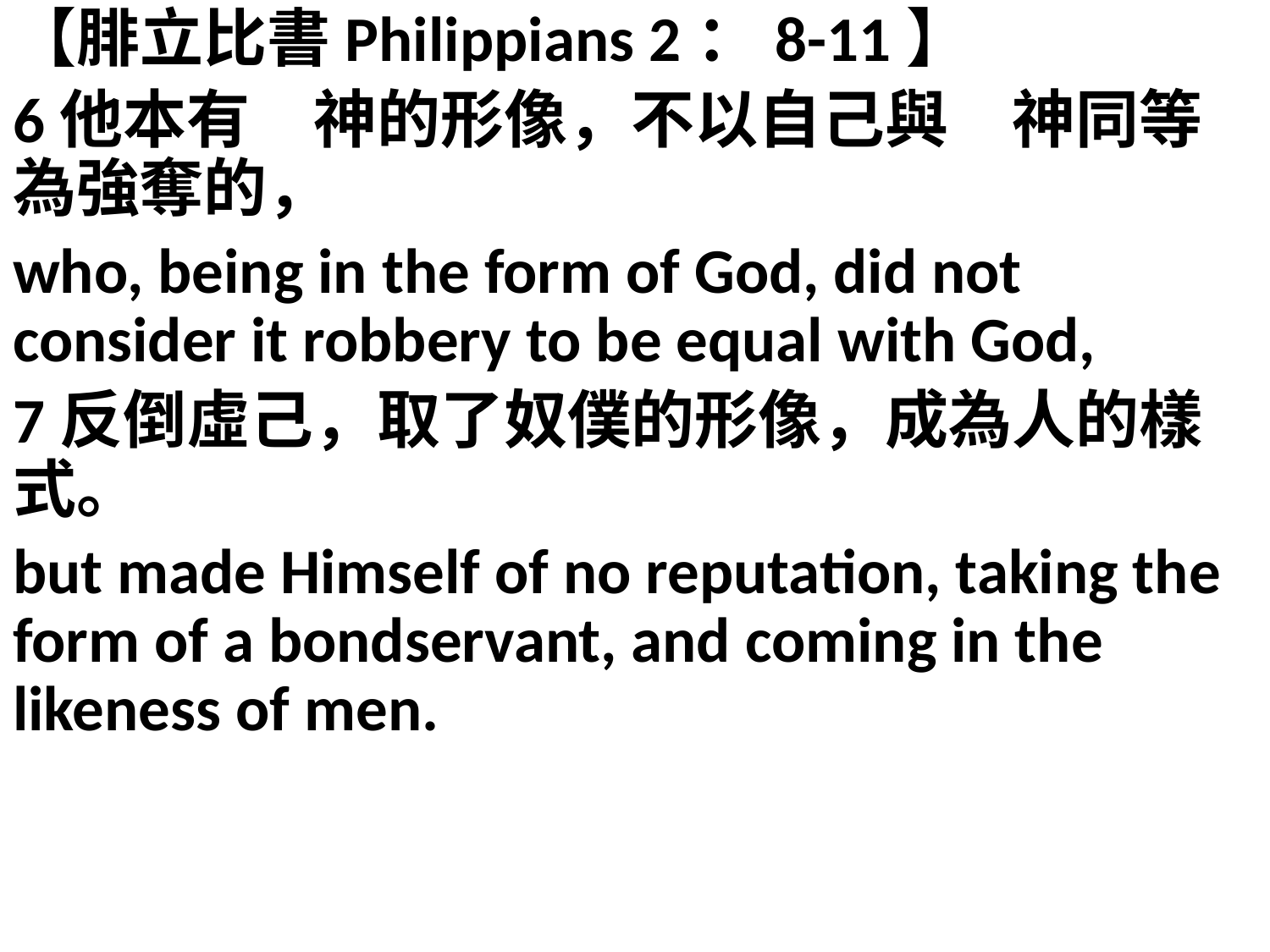

【腓立比書Philippians 2：8-11】
6他本有　神的形像，不以自己與　神同等為強奪的，
who, being in the form of God, did not consider it robbery to be equal with God,
7反倒虛己，取了奴僕的形像，成為人的樣式。
but made Himself of no reputation, taking the form of a bondservant, and coming in the likeness of men.